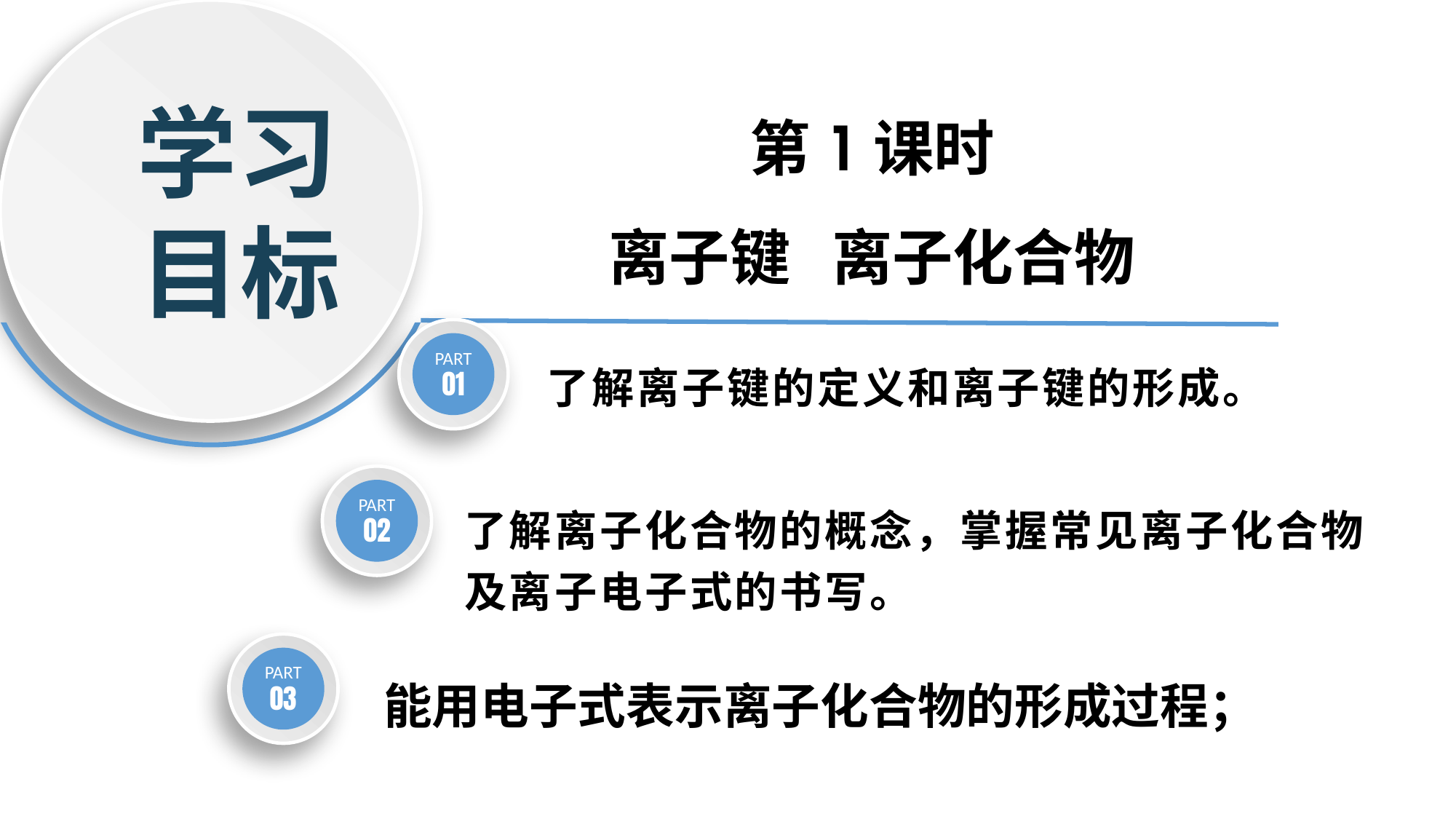

学习
  目标
第1课时
离子键   离子化合物

PART
01

了解离子键的定义和离子键的形成。

PART
02
了解离子化合物的概念，掌握常见离子化合物及离子电子式的书写。

PART
03
能用电子式表示离子化合物的形成过程；